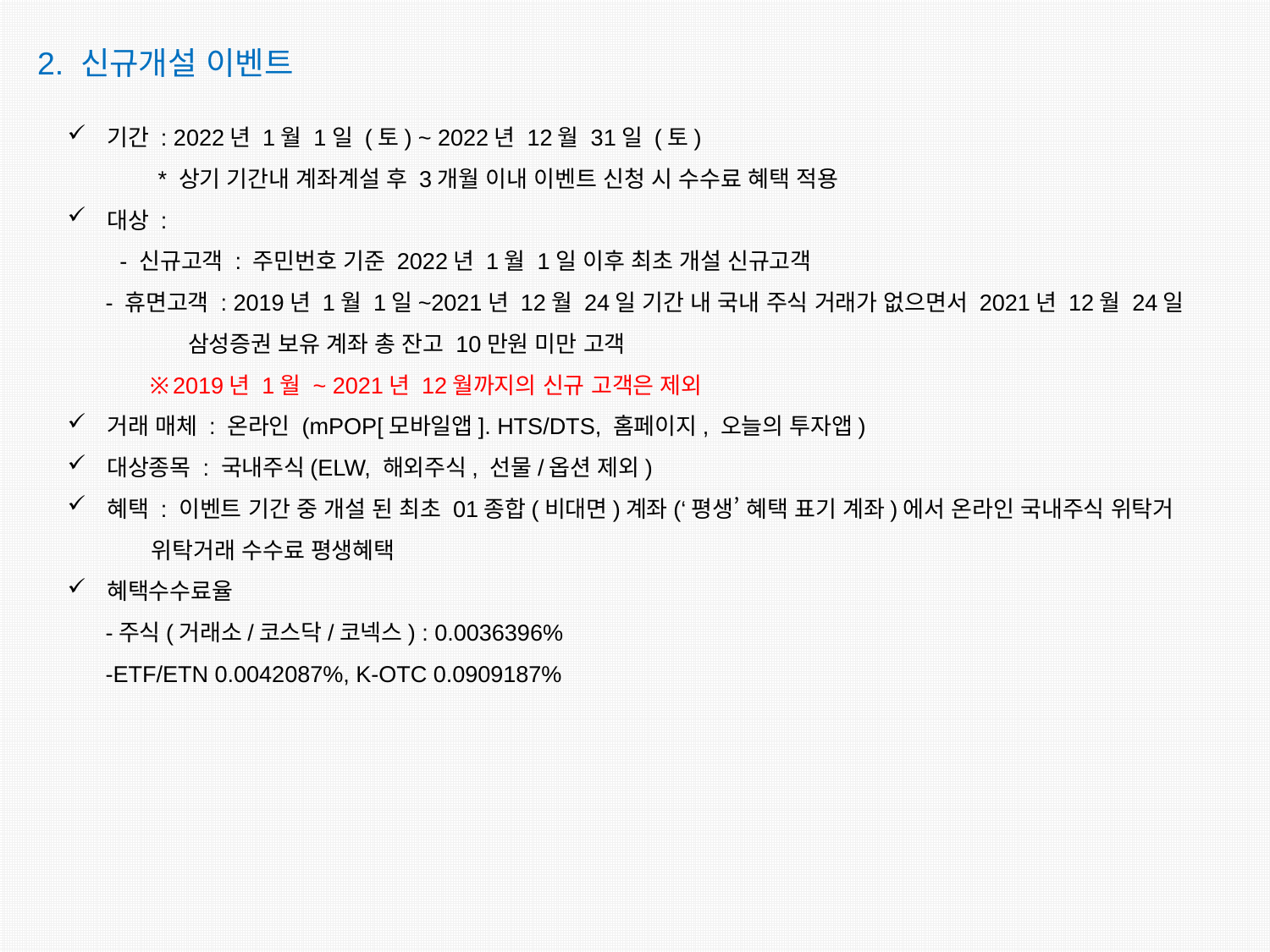

2. 신규개설 이벤트
기간 : 2022년 1월 1일 (토) ~ 2022년 12월 31일 (토)
        * 상기 기간내 계좌계설 후 3개월 이내 이벤트 신청 시 수수료 혜택 적용
대상 :
  - 신규고객 : 주민번호 기준 2022년 1월 1일 이후 최초 개설 신규고객
      - 휴면고객 : 2019년 1월 1일~2021년 12월 24일 기간 내 국내 주식 거래가 없으면서 2021년 12월 24일
                   삼성증권 보유 계좌 총 잔고 10만원 미만 고객
             ※2019년 1월 ~ 2021년 12월까지의 신규 고객은 제외
거래 매체 : 온라인 (mPOP[모바일앱]. HTS/DTS, 홈페이지, 오늘의 투자앱)
대상종목 : 국내주식(ELW, 해외주식, 선물/옵션 제외)
혜택 : 이벤트 기간 중 개설 된 최초 01종합(비대면)계좌(‘평생’ 혜택 표기 계좌)에서 온라인 국내주식 위탁거
       위탁거래 수수료 평생혜택
혜택수수료율
      -주식(거래소/코스닥/코넥스) : 0.0036396%
      -ETF/ETN 0.0042087%, K-OTC 0.0909187%